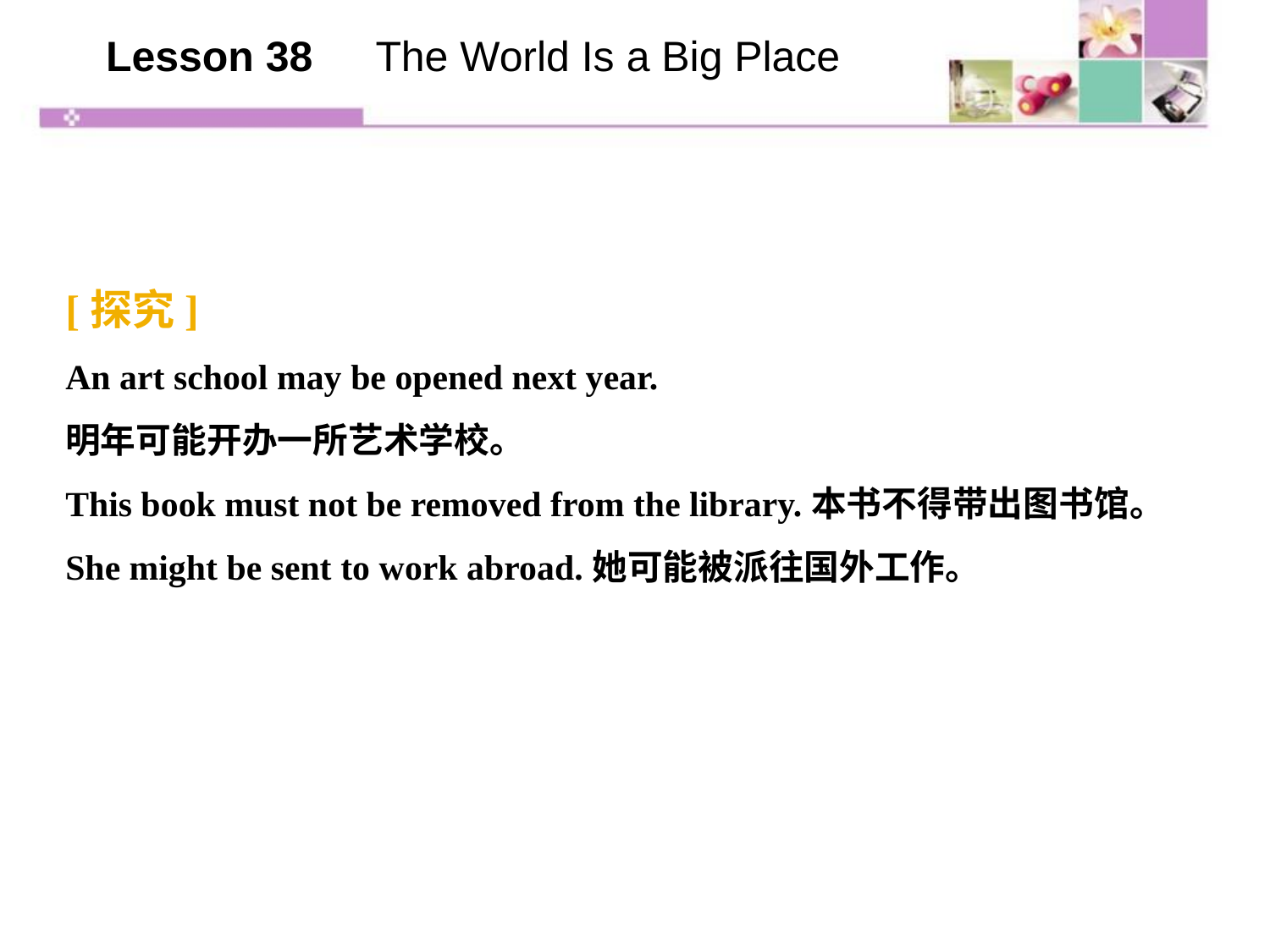

Lesson 38　The World Is a Big Place
[探究]
An art school may be opened next year.
明年可能开办一所艺术学校。
This book must not be removed from the library.本书不得带出图书馆。
She might be sent to work abroad.她可能被派往国外工作。